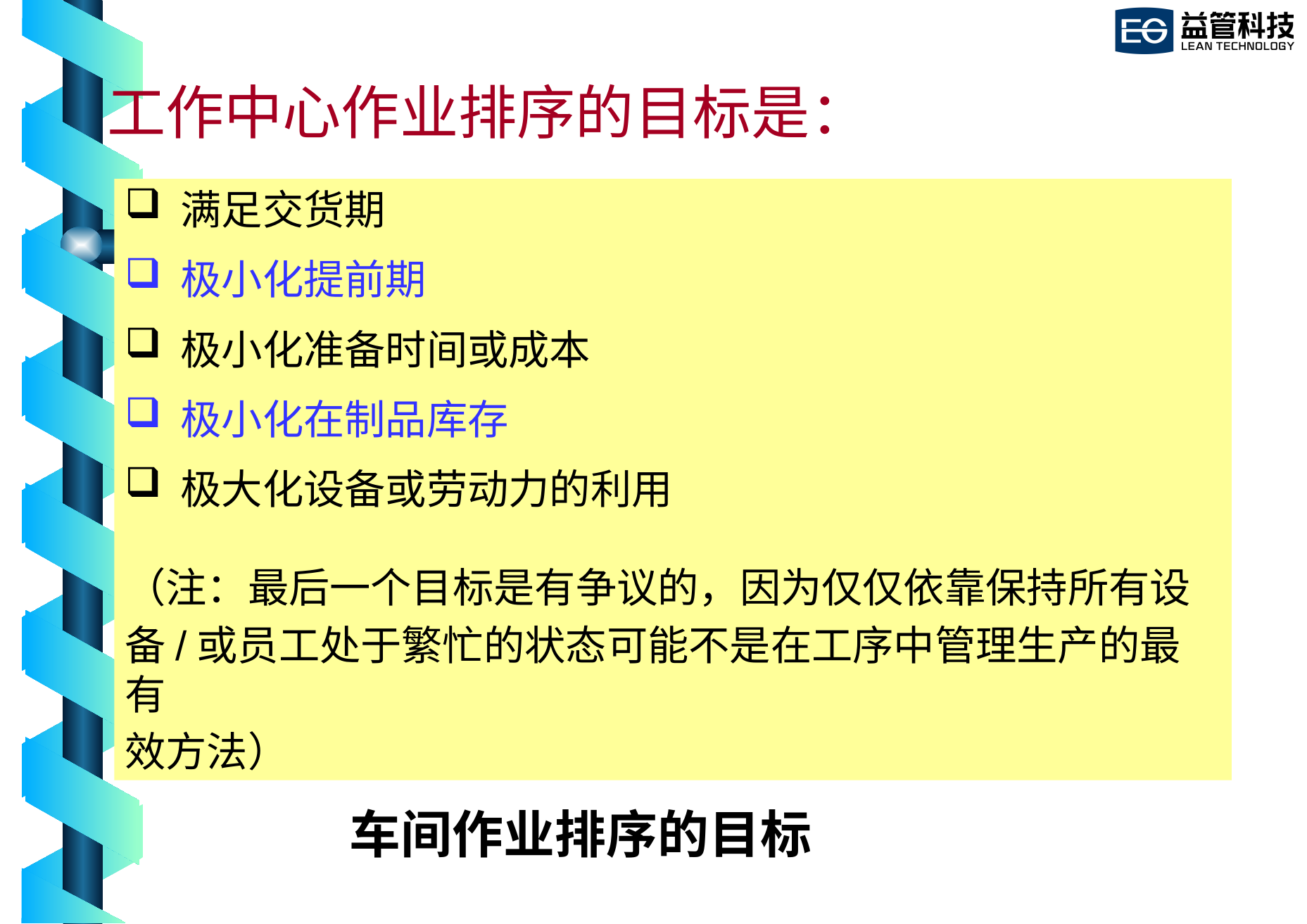

工作中心作业排序的目标是：
 满足交货期
 极小化提前期
 极小化准备时间或成本
 极小化在制品库存
 极大化设备或劳动力的利用
（注：最后一个目标是有争议的，因为仅仅依靠保持所有设
备/或员工处于繁忙的状态可能不是在工序中管理生产的最有
效方法）
车间作业排序的目标